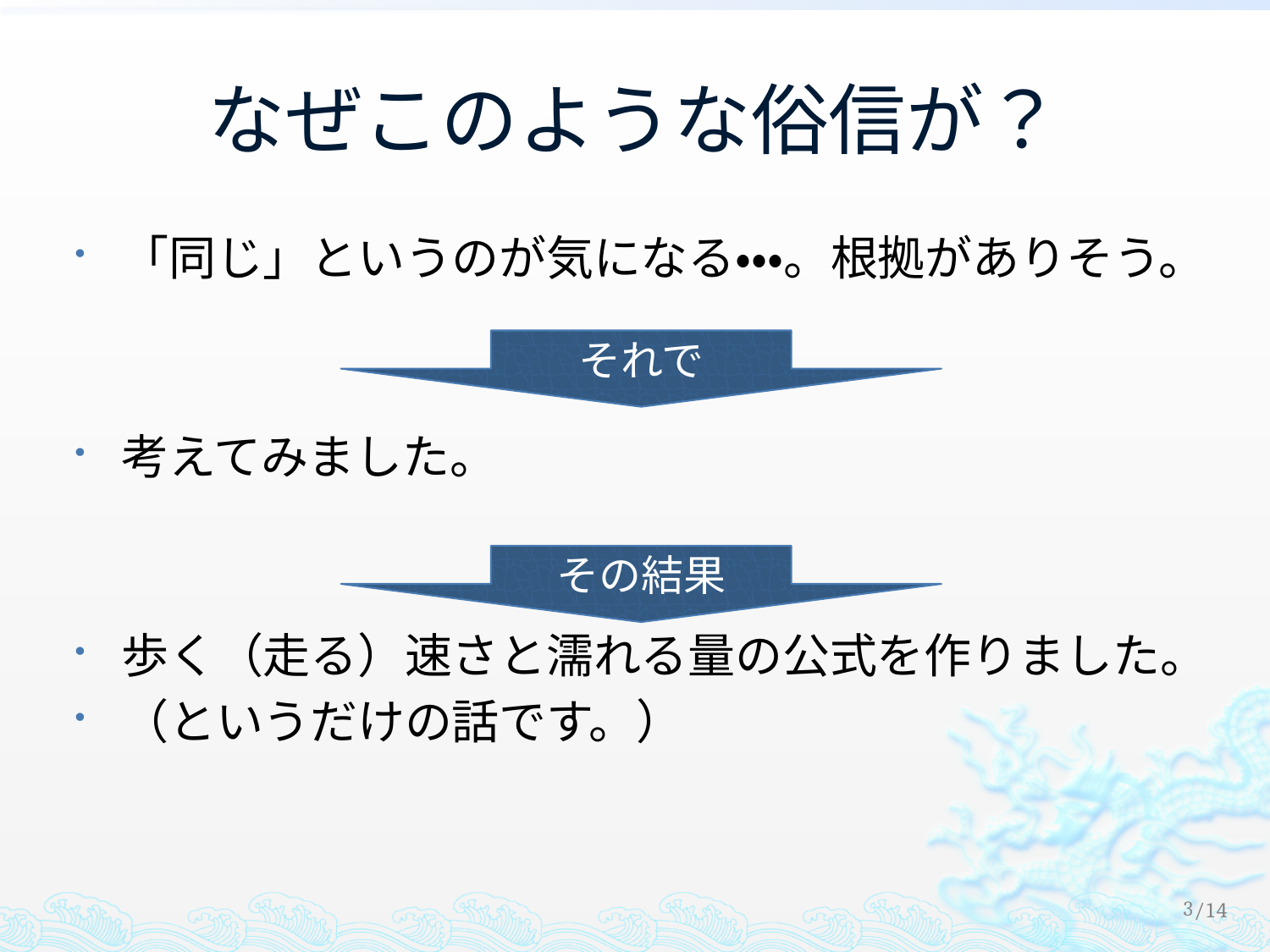

# なぜこのような俗信が？
「同じ」というのが気になる・・・。根拠がありそう。

考えてみました。

歩く（走る）速さと濡れる量の公式を作りました。
（というだけの話です。）
それで
その結果
3